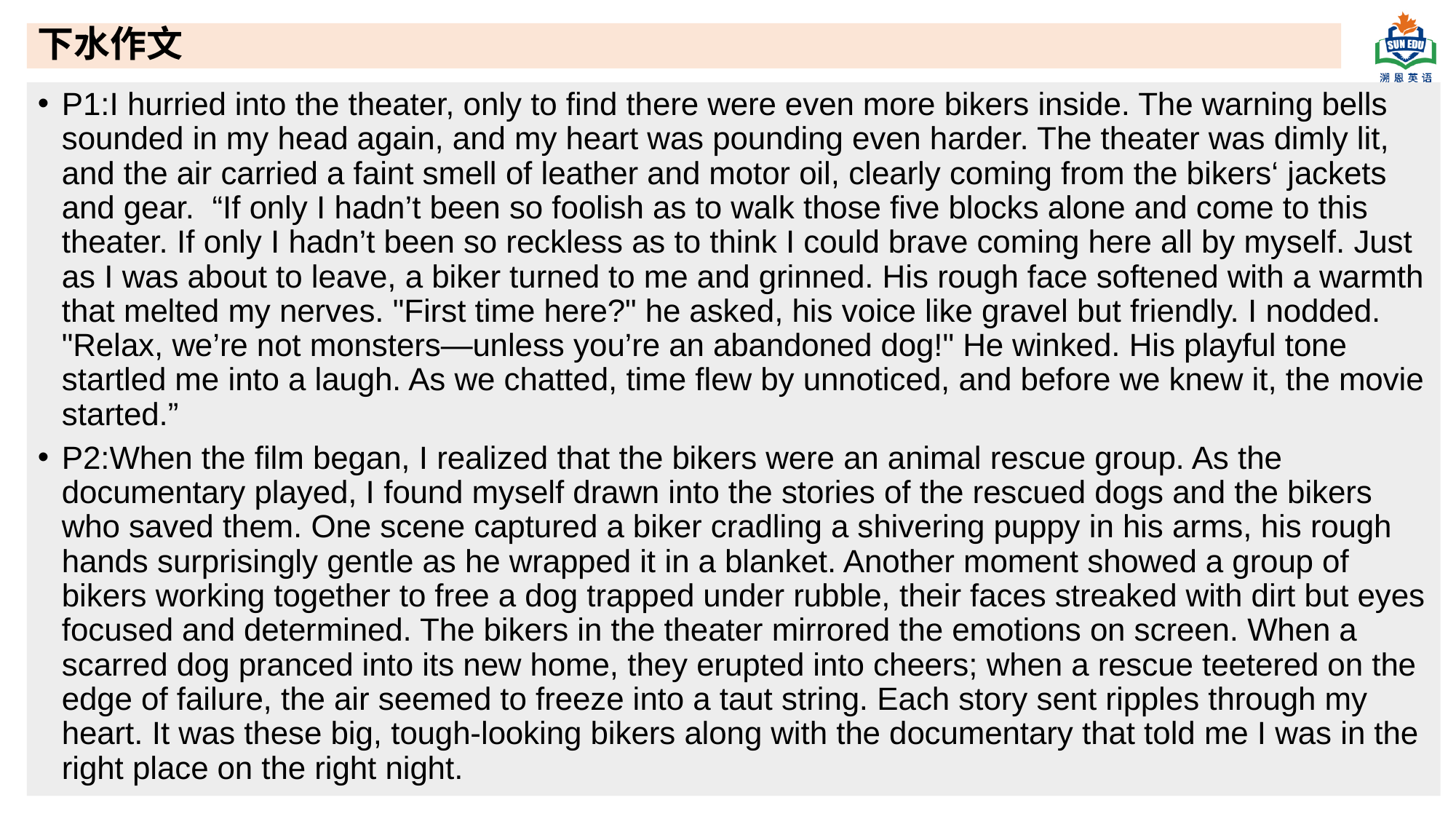

# 下水作文
P1:I hurried into the theater, only to find there were even more bikers inside. The warning bells sounded in my head again, and my heart was pounding even harder. The theater was dimly lit, and the air carried a faint smell of leather and motor oil, clearly coming from the bikers‘ jackets and gear.  “If only I hadn’t been so foolish as to walk those five blocks alone and come to this theater. If only I hadn’t been so reckless as to think I could brave coming here all by myself. Just as I was about to leave, a biker turned to me and grinned. His rough face softened with a warmth that melted my nerves. "First time here?" he asked, his voice like gravel but friendly. I nodded. "Relax, we’re not monsters—unless you’re an abandoned dog!" He winked. His playful tone startled me into a laugh. As we chatted, time flew by unnoticed, and before we knew it, the movie started.”
P2:When the film began, I realized that the bikers were an animal rescue group. As the documentary played, I found myself drawn into the stories of the rescued dogs and the bikers who saved them. One scene captured a biker cradling a shivering puppy in his arms, his rough hands surprisingly gentle as he wrapped it in a blanket. Another moment showed a group of bikers working together to free a dog trapped under rubble, their faces streaked with dirt but eyes focused and determined. The bikers in the theater mirrored the emotions on screen. When a scarred dog pranced into its new home, they erupted into cheers; when a rescue teetered on the edge of failure, the air seemed to freeze into a taut string. Each story sent ripples through my heart. It was these big, tough-looking bikers along with the documentary that told me I was in the right place on the right night.